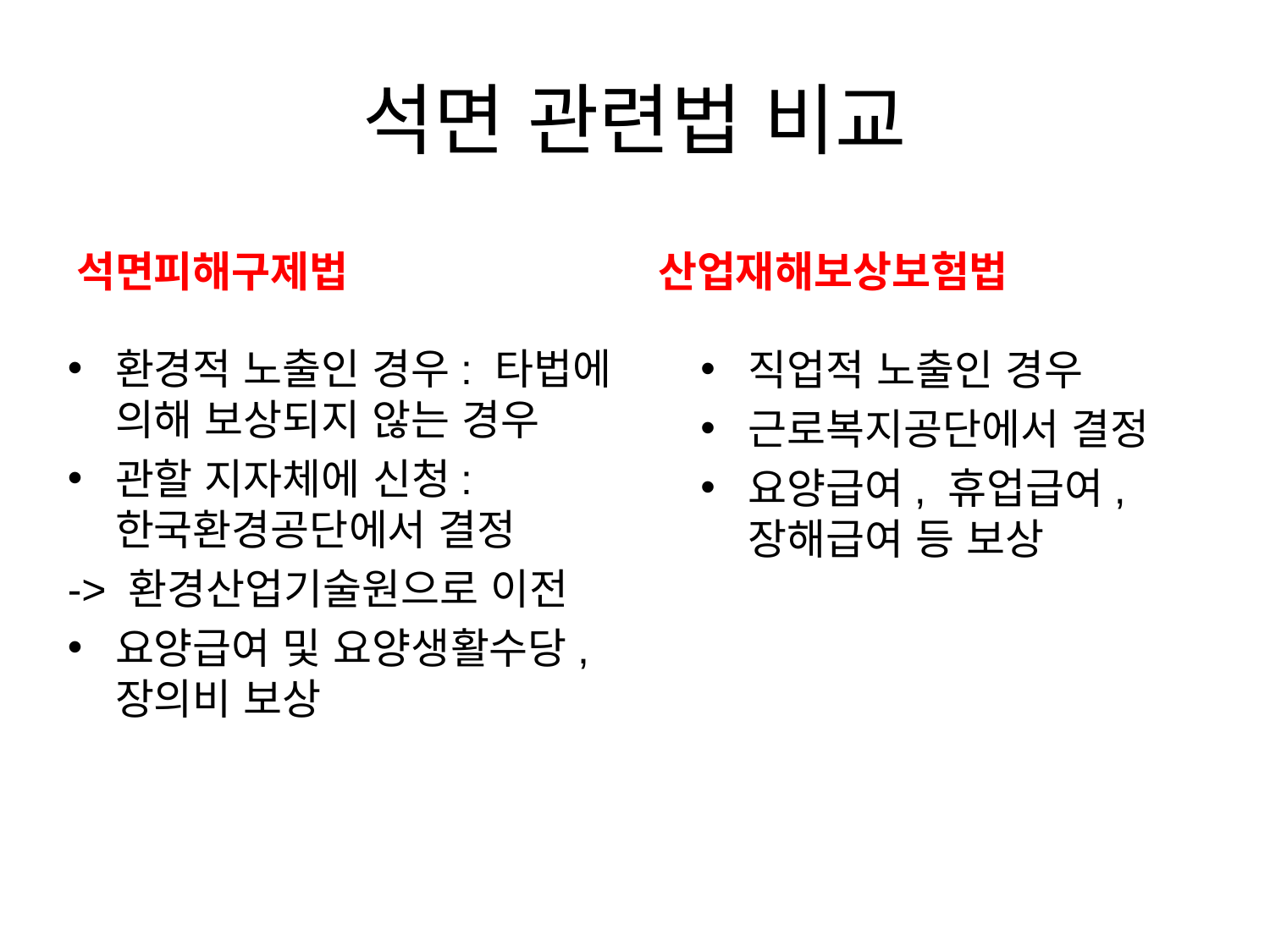

# 석면 관련법 비교
석면피해구제법
산업재해보상보험법
환경적 노출인 경우: 타법에 의해 보상되지 않는 경우
관할 지자체에 신청: 한국환경공단에서 결정
-> 환경산업기술원으로 이전
요양급여 및 요양생활수당, 장의비 보상
직업적 노출인 경우
근로복지공단에서 결정
요양급여, 휴업급여, 장해급여 등 보상